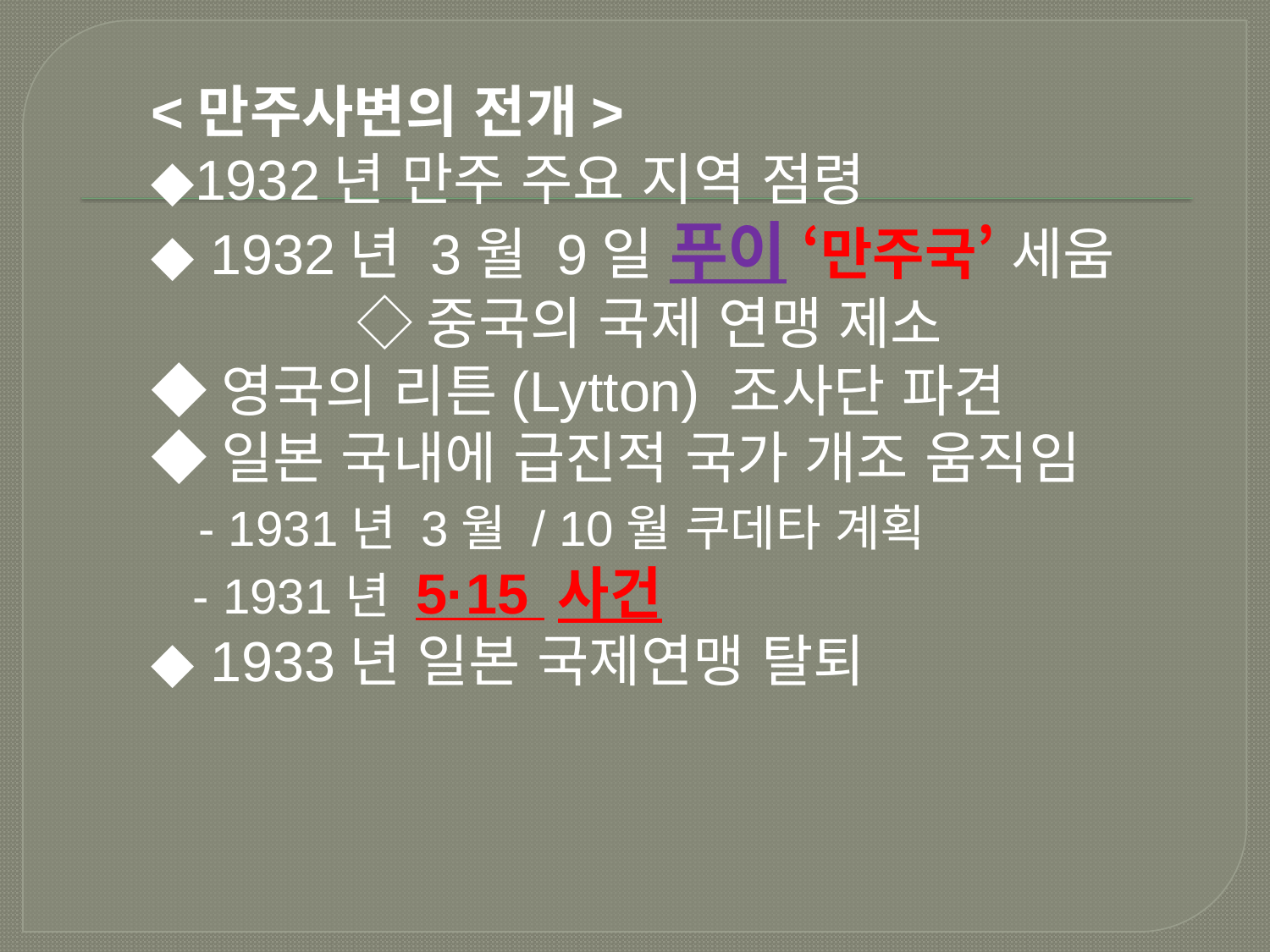

<만주사변의 전개>
◆1932년 만주 주요 지역 점령
◆ 1932년 3월 9일 푸이 ‘만주국’ 세움
◇중국의 국제 연맹 제소
◆영국의 리튼(Lytton) 조사단 파견
◆일본 국내에 급진적 국가 개조 움직임
   - 1931년 3월 / 10월 쿠데타 계획
   - 1931년 5·15 사건
◆ 1933년 일본 국제연맹 탈퇴